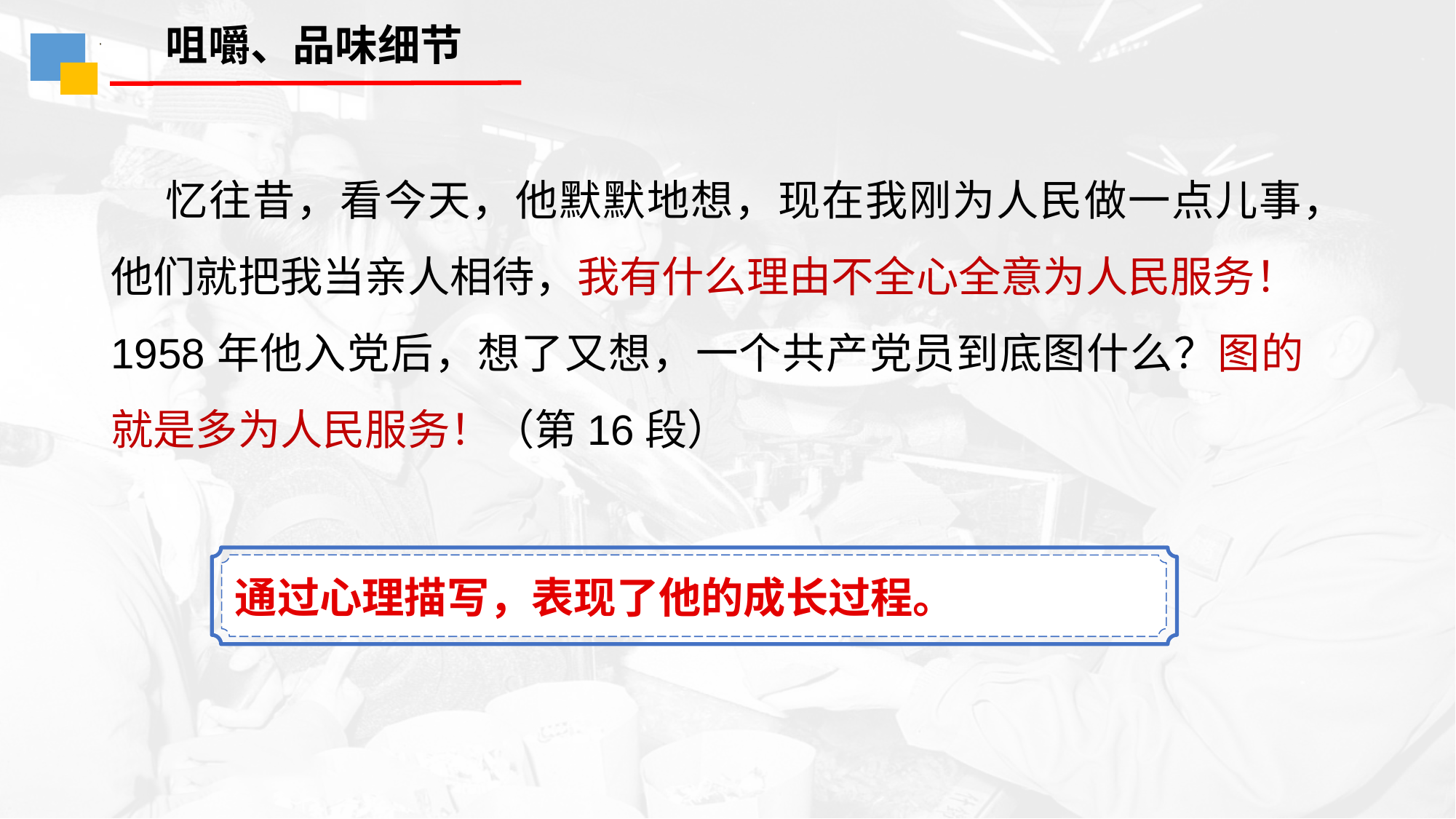

咀嚼、品味细节

忆往昔，看今天，他默默地想，现在我刚为人民做一点儿事，他们就把我当亲人相待，我有什么理由不全心全意为人民服务！1958年他入党后，想了又想，一个共产党员到底图什么？图的就是多为人民服务！（第16段）

通过心理描写，表现了他的成长过程。